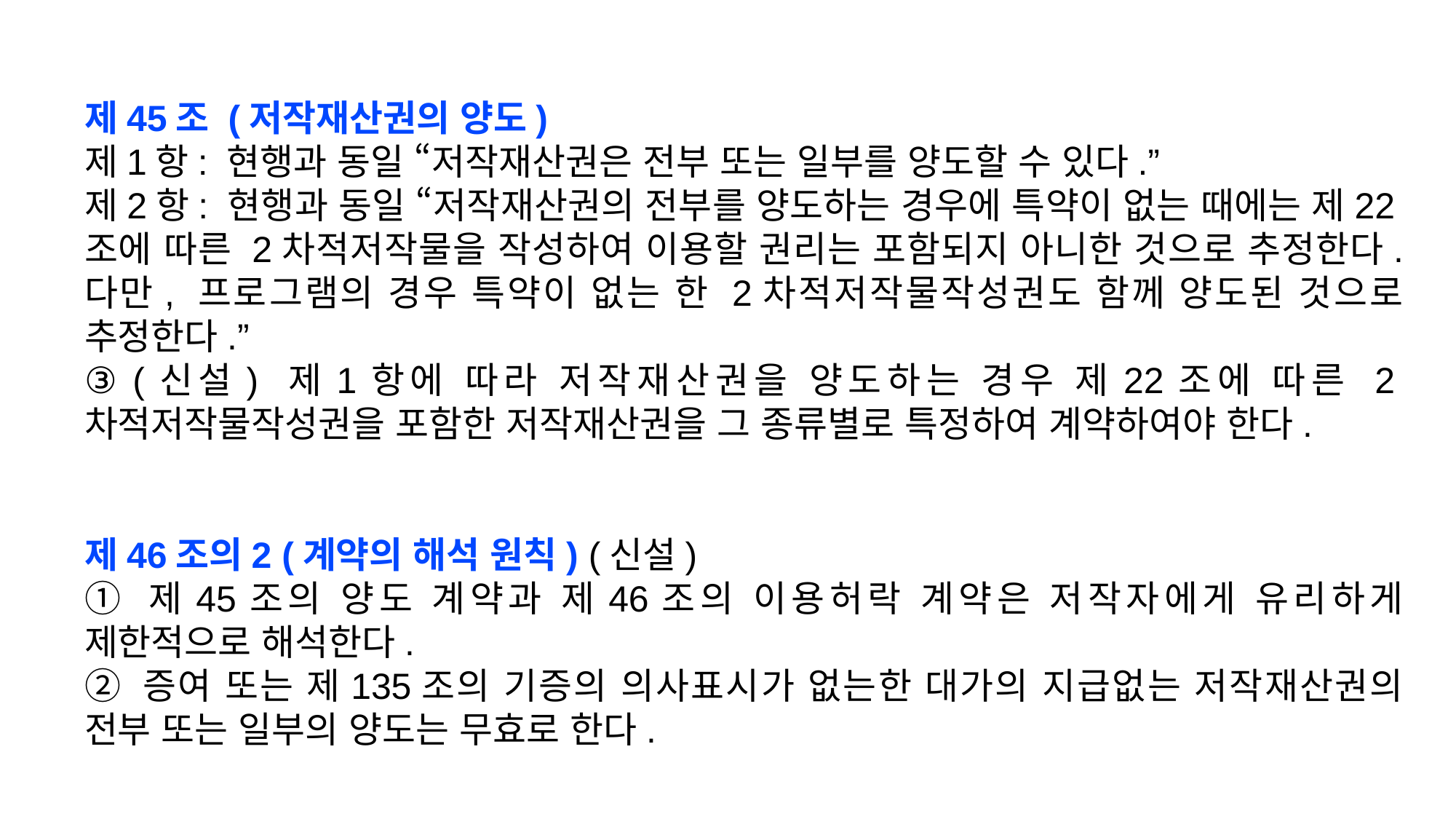

제45조 (저작재산권의 양도)
제1항: 현행과 동일 “저작재산권은 전부 또는 일부를 양도할 수 있다.”
제2항: 현행과 동일 “저작재산권의 전부를 양도하는 경우에 특약이 없는 때에는 제22조에 따른 2차적저작물을 작성하여 이용할 권리는 포함되지 아니한 것으로 추정한다. 다만, 프로그램의 경우 특약이 없는 한 2차적저작물작성권도 함께 양도된 것으로 추정한다.”
③ (신설) 제1항에 따라 저작재산권을 양도하는 경우 제22조에 따른 2차적저작물작성권을 포함한 저작재산권을 그 종류별로 특정하여 계약하여야 한다.

제46조의2 (계약의 해석 원칙) (신설)
① 제45조의 양도 계약과 제46조의 이용허락 계약은 저작자에게 유리하게 제한적으로 해석한다.
② 증여 또는 제135조의 기증의 의사표시가 없는한 대가의 지급없는 저작재산권의 전부 또는 일부의 양도는 무효로 한다.